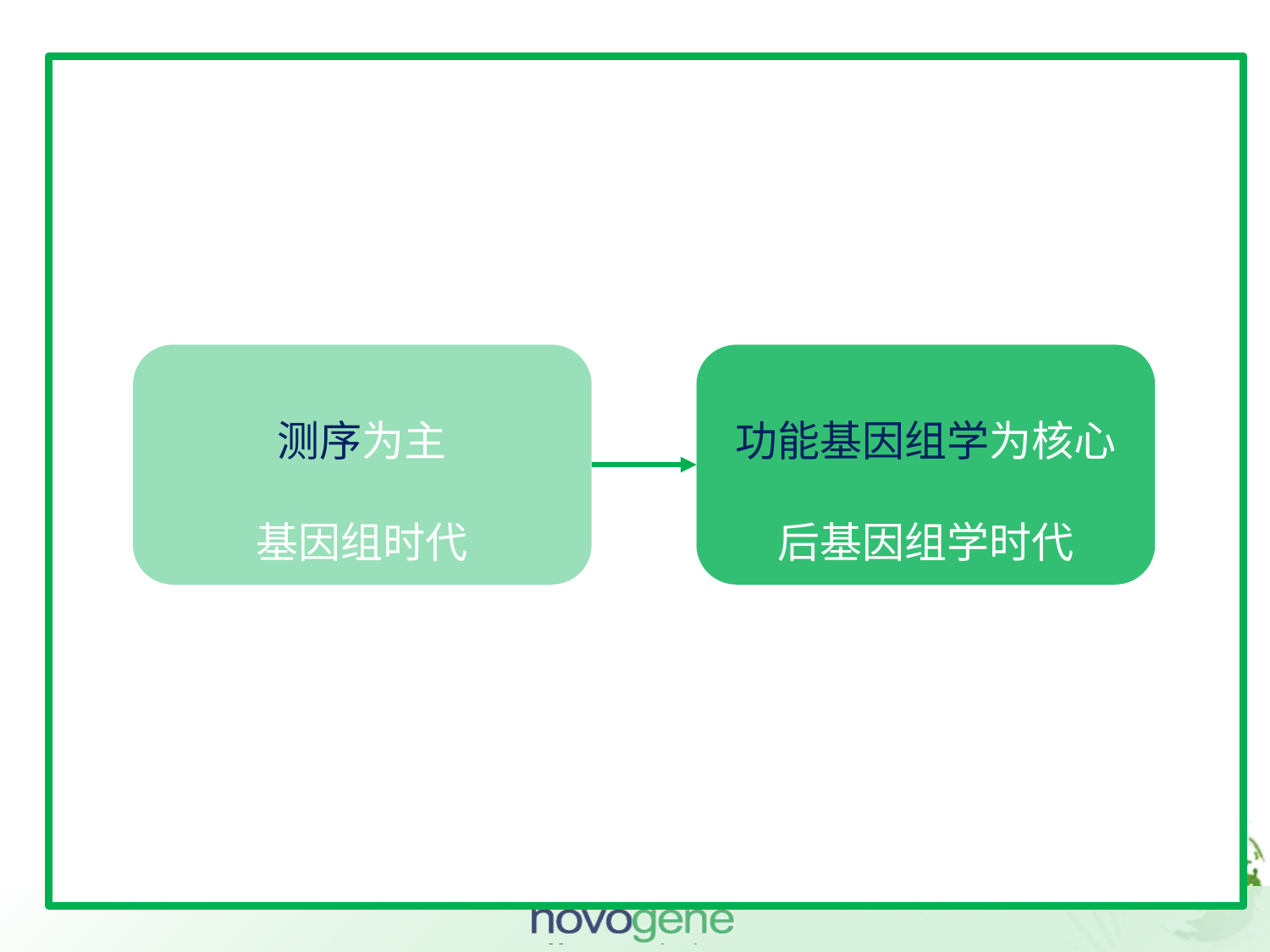

# 越来越多的基因组公布
目前已经完成测序的物种：
植物（约60种）；动物（约100种）
正在测序的物种：http://www.genomesonline.org/cgi-bin/GOLD/index.cgi
测序为主
基因组时代
功能基因组学为核心
后基因组学时代

线虫、果蝇、大鼠、小鼠、斑马鱼、拟南芥等
模式生物

水稻、玉米、高粱、大豆、葡萄、苜蓿、黄瓜、香蕉、番木瓜、白菜、马铃薯、番茄等
农作物

家鸡、马、牛、猪、狗等
家禽、家畜

大猩猩、黑猩猩等
人类近亲